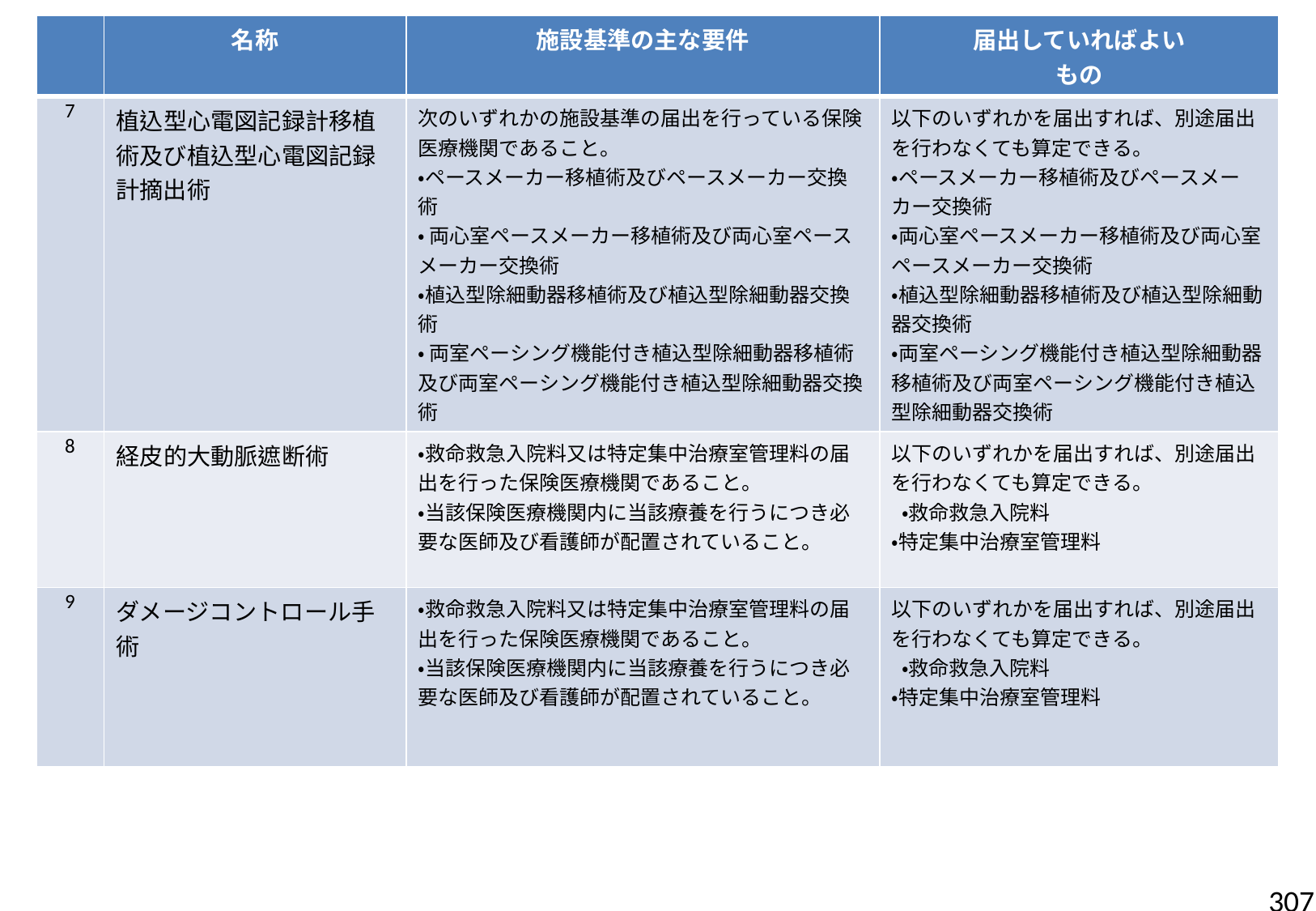

|  | 名称 | 施設基準の主な要件 | 届出していればよい もの |
| --- | --- | --- | --- |
| 7 | 植込型心電図記録計移植術及び植込型心電図記録計摘出術 | 次のいずれかの施設基準の届出を行っている保険医療機関であること。 ・ペースメーカー移植術及びペースメーカー交換術 ・ 両心室ペースメーカー移植術及び両心室ペースメーカー交換術 ・植込型除細動器移植術及び植込型除細動器交換術 ・ 両室ペーシング機能付き植込型除細動器移植術及び両室ペーシング機能付き植込型除細動器交換術 | 以下のいずれかを届出すれば、別途届出を行わなくても算定できる。 ・ペースメーカー移植術及びペースメーカー交換術 ・両心室ペースメーカー移植術及び両心室ペースメーカー交換術 ・植込型除細動器移植術及び植込型除細動器交換術 ・両室ペーシング機能付き植込型除細動器移植術及び両室ペーシング機能付き植込型除細動器交換術 |
| 8 | 経皮的大動脈遮断術 | ・救命救急入院料又は特定集中治療室管理料の届出を行った保険医療機関であること。 ・当該保険医療機関内に当該療養を行うにつき必要な医師及び看護師が配置されていること。 | 以下のいずれかを届出すれば、別途届出を行わなくても算定できる。 ・救命救急入院料 ・特定集中治療室管理料 |
| 9 | ダメージコントロール手術 | ・救命救急入院料又は特定集中治療室管理料の届出を行った保険医療機関であること。 ・当該保険医療機関内に当該療養を行うにつき必要な医師及び看護師が配置されていること。 | 以下のいずれかを届出すれば、別途届出を行わなくても算定できる。 ・救命救急入院料 ・特定集中治療室管理料 |
307